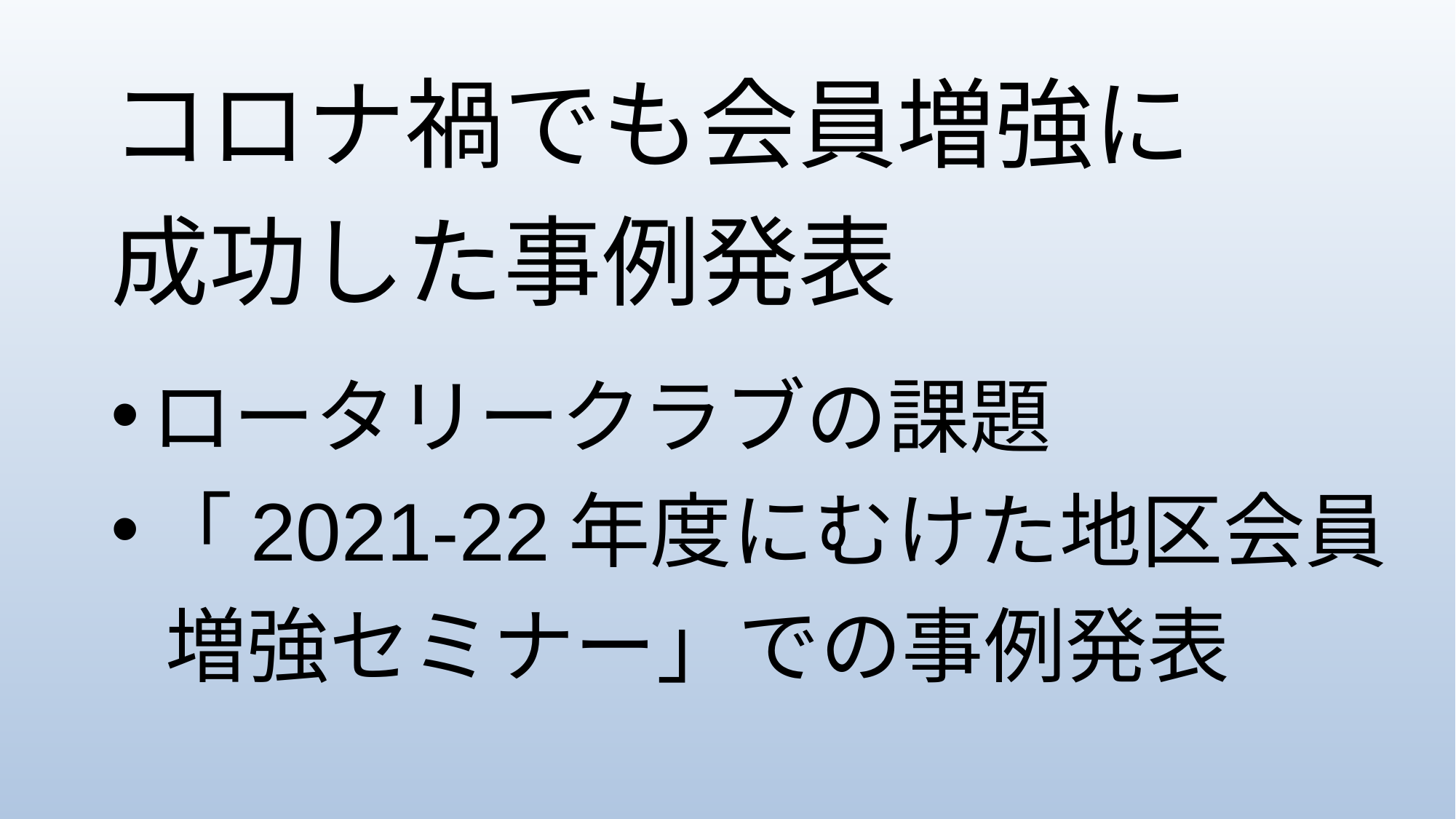

コロナ禍でも会員増強に
成功した事例発表

ロータリークラブの課題
「2021-22年度にむけた地区会員
  増強セミナー」での事例発表